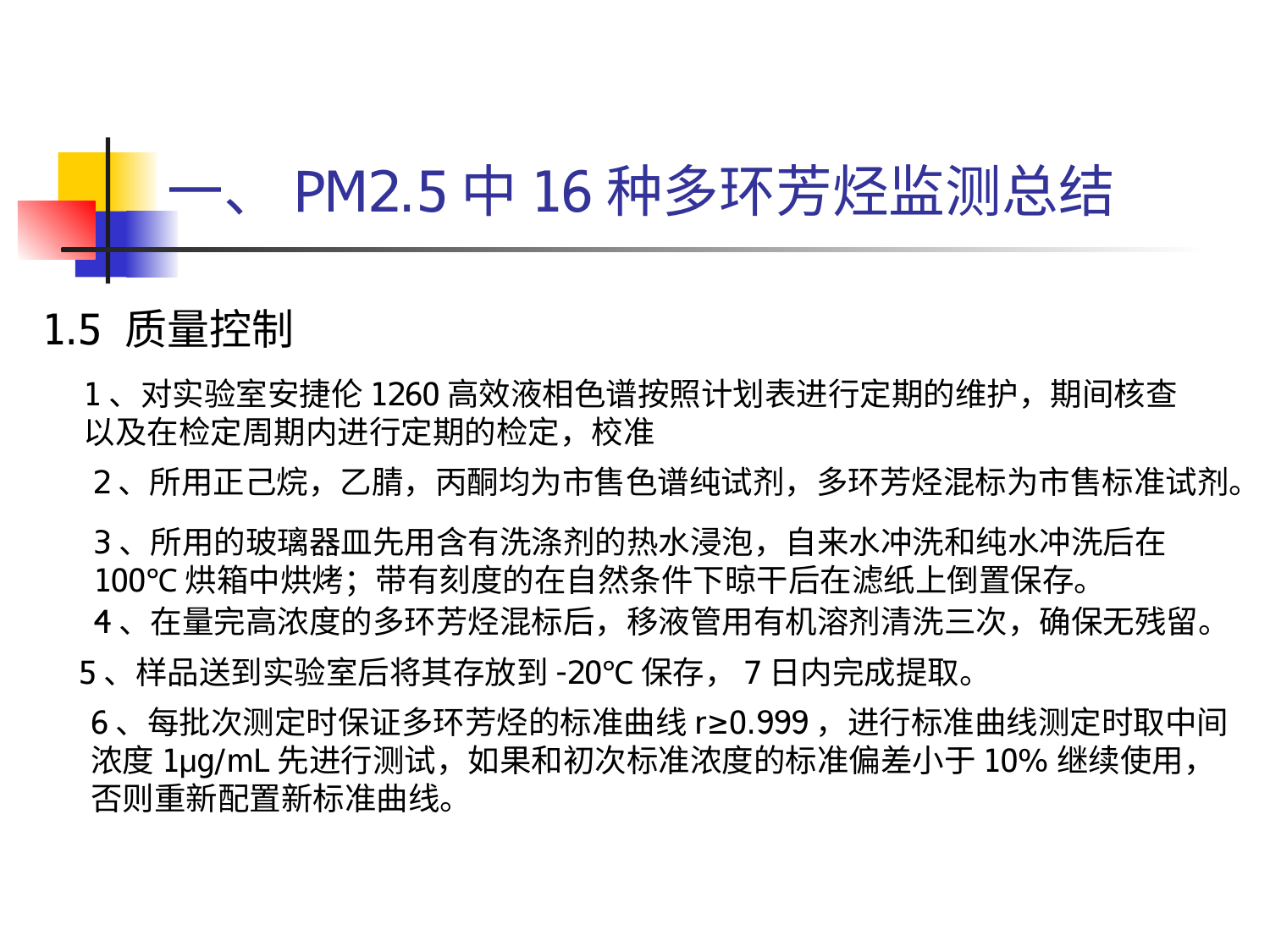

一、PM2.5中16种多环芳烃监测总结
1.5 质量控制
1、对实验室安捷伦1260高效液相色谱按照计划表进行定期的维护，期间核查
以及在检定周期内进行定期的检定，校准
2、所用正己烷，乙腈，丙酮均为市售色谱纯试剂，多环芳烃混标为市售标准试剂。
3、所用的玻璃器皿先用含有洗涤剂的热水浸泡，自来水冲洗和纯水冲洗后在
100℃烘箱中烘烤；带有刻度的在自然条件下晾干后在滤纸上倒置保存。
4、在量完高浓度的多环芳烃混标后，移液管用有机溶剂清洗三次，确保无残留。
5、样品送到实验室后将其存放到-20℃保存，7日内完成提取。
6、每批次测定时保证多环芳烃的标准曲线r≥0.999，进行标准曲线测定时取中间
浓度1μg/mL先进行测试，如果和初次标准浓度的标准偏差小于10%继续使用，
否则重新配置新标准曲线。